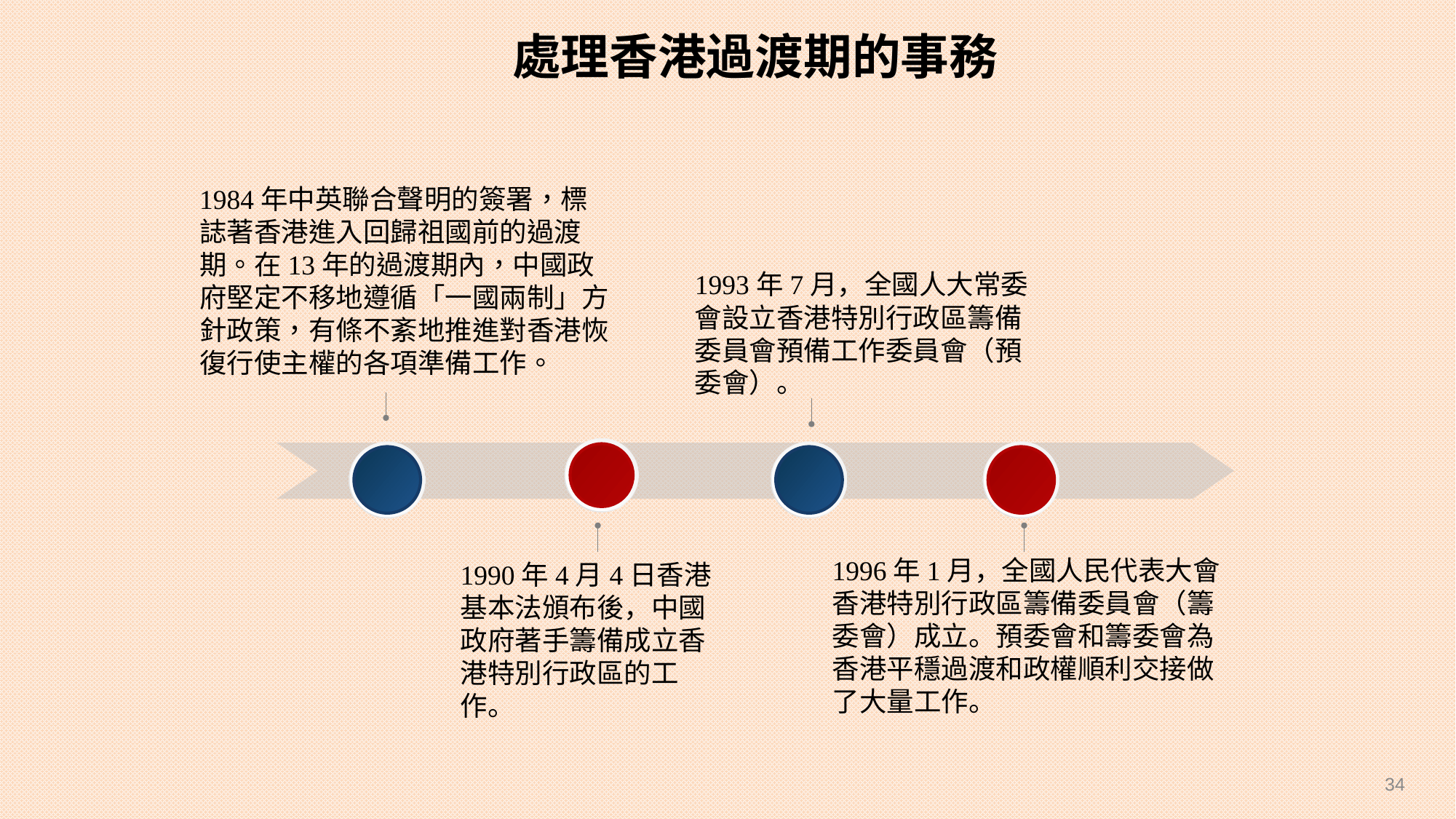

處理香港過渡期的事務
1984年中英聯合聲明的簽署，標誌著香港進入回歸祖國前的過渡期。在13年的過渡期內，中國政府堅定不移地遵循「一國兩制」方針政策，有條不紊地推進對香港恢復行使主權的各項準備工作。
1993年7月，全國人大常委會設立香港特別行政區籌備委員會預備工作委員會（預委會）。

1996年1月，全國人民代表大會香港特別行政區籌備委員會（籌委會）成立。預委會和籌委會為香港平穩過渡和政權順利交接做了大量工作。
1990年4月4日香港基本法頒布後，中國政府著手籌備成立香港特別行政區的工作。
34